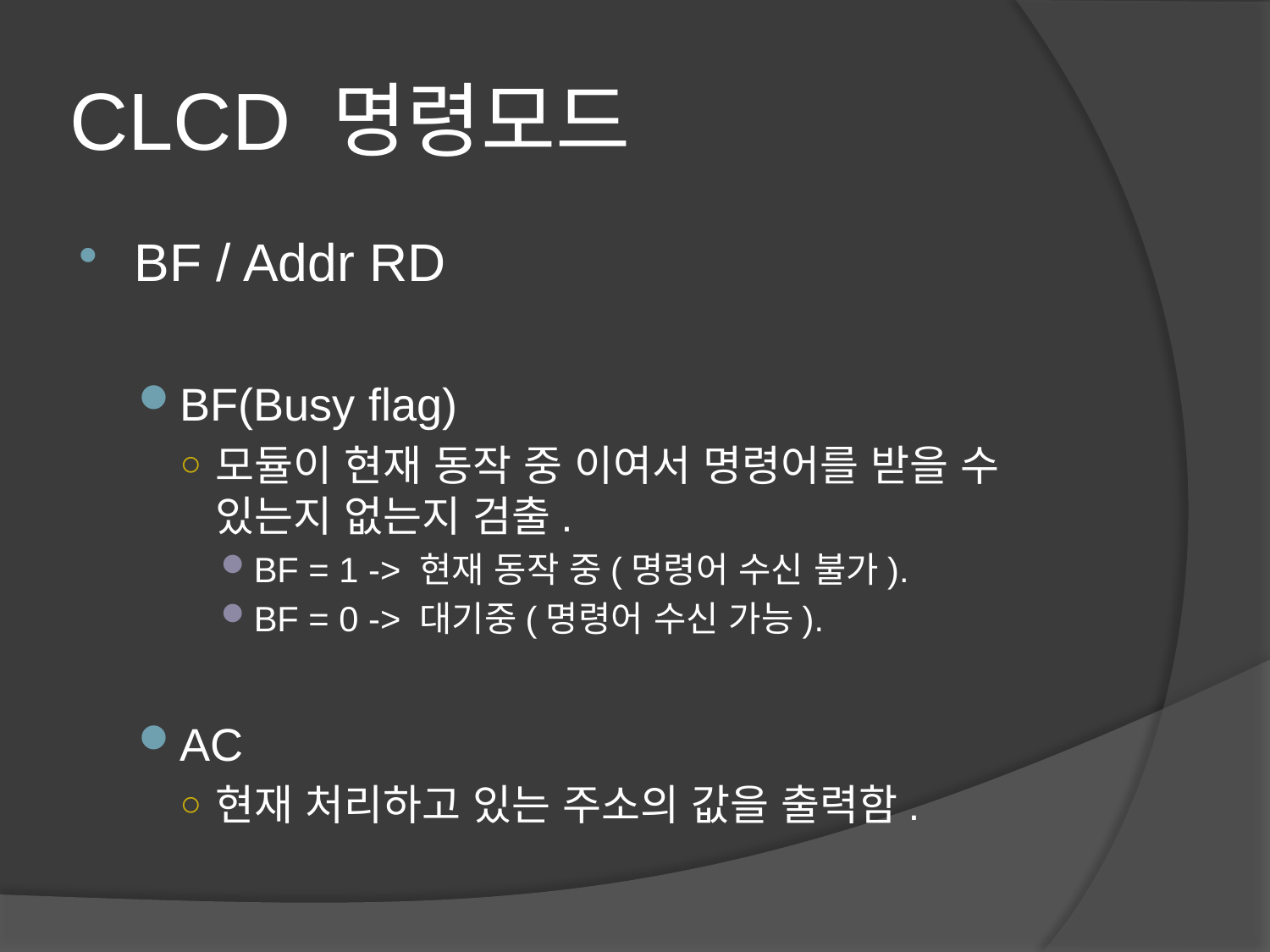

# CLCD 명령모드
BF / Addr RD

BF(Busy flag)
모듈이 현재 동작 중 이여서 명령어를 받을 수 있는지 없는지 검출.
BF = 1 -> 현재 동작 중(명령어 수신 불가).
BF = 0 -> 대기중(명령어 수신 가능).

AC
현재 처리하고 있는 주소의 값을 출력함.